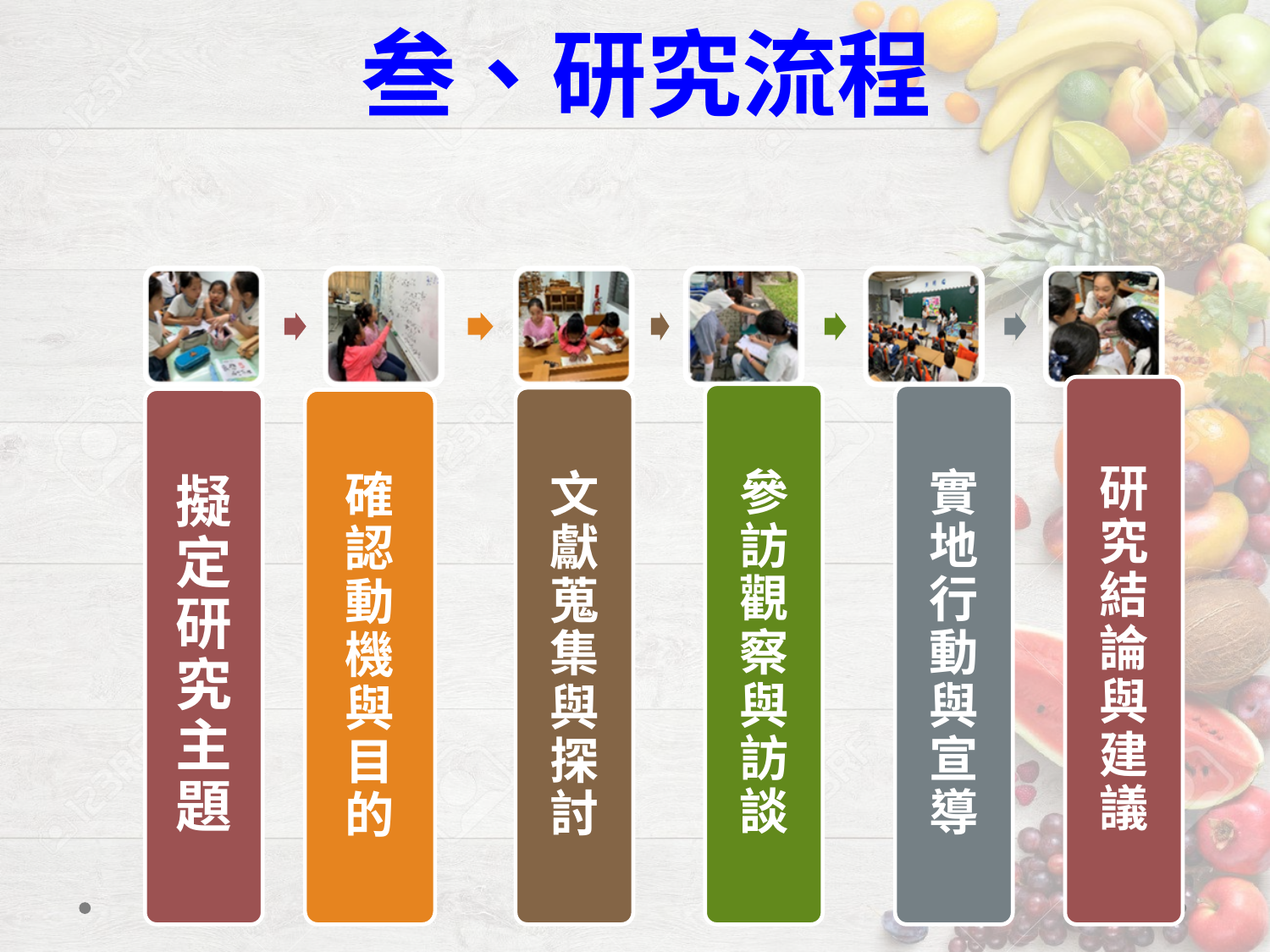

# 叁、研究流程

研究結論與建議

參訪觀察與訪談

實地行動與宣導

文獻蒐集與探討
擬定研究主題
確認動機與目的